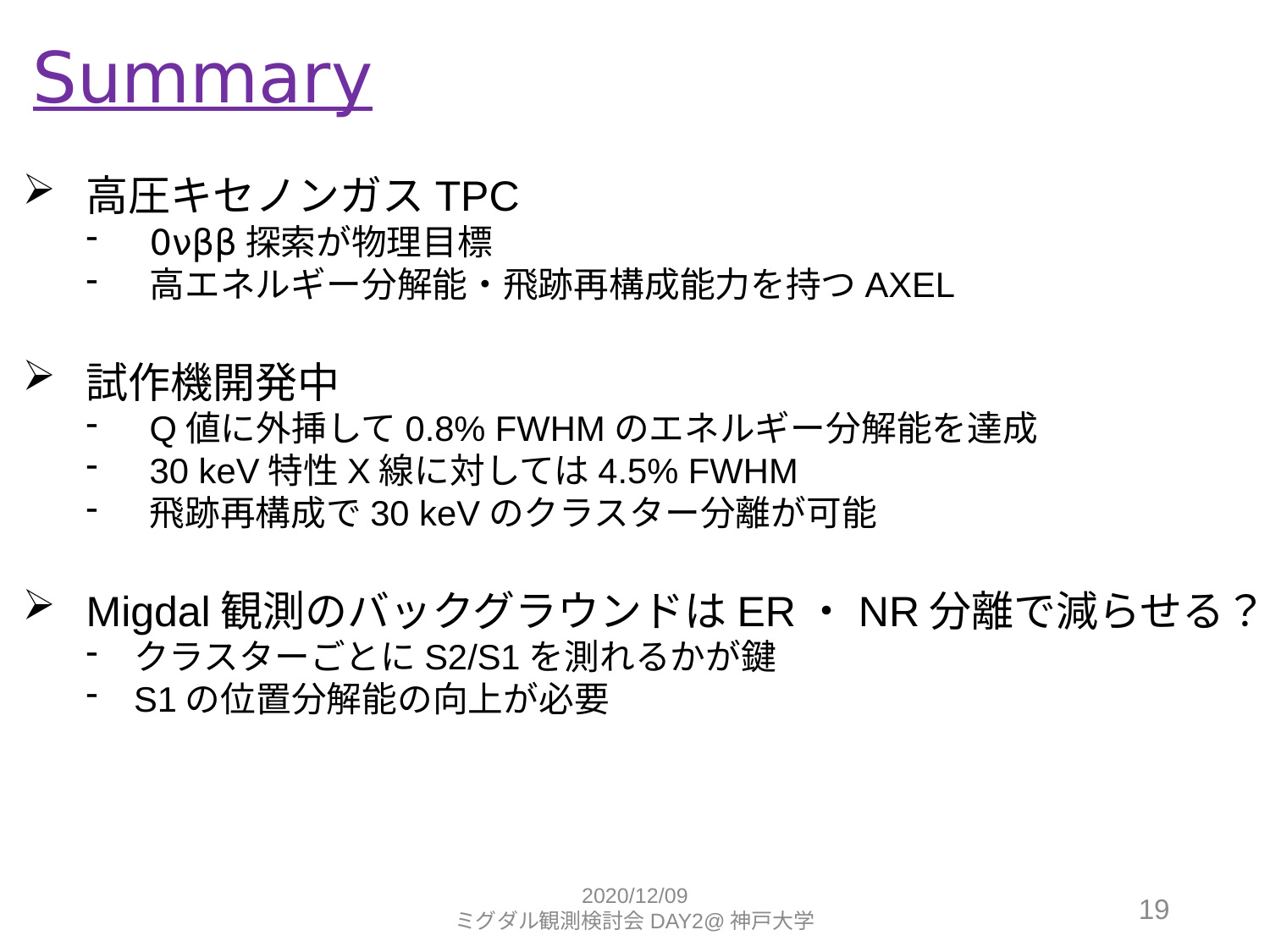

Summary
高圧キセノンガスTPC
0νββ探索が物理目標
高エネルギー分解能・飛跡再構成能力を持つAXEL

試作機開発中
Q値に外挿して0.8% FWHMのエネルギー分解能を達成
30 keV特性X線に対しては4.5% FWHM
飛跡再構成で30 keVのクラスター分離が可能

Migdal観測のバックグラウンドはER・NR分離で減らせる？
クラスターごとにS2/S1を測れるかが鍵
S1の位置分解能の向上が必要
2020/12/09
ミグダル観測検討会DAY2@神戸大学
19